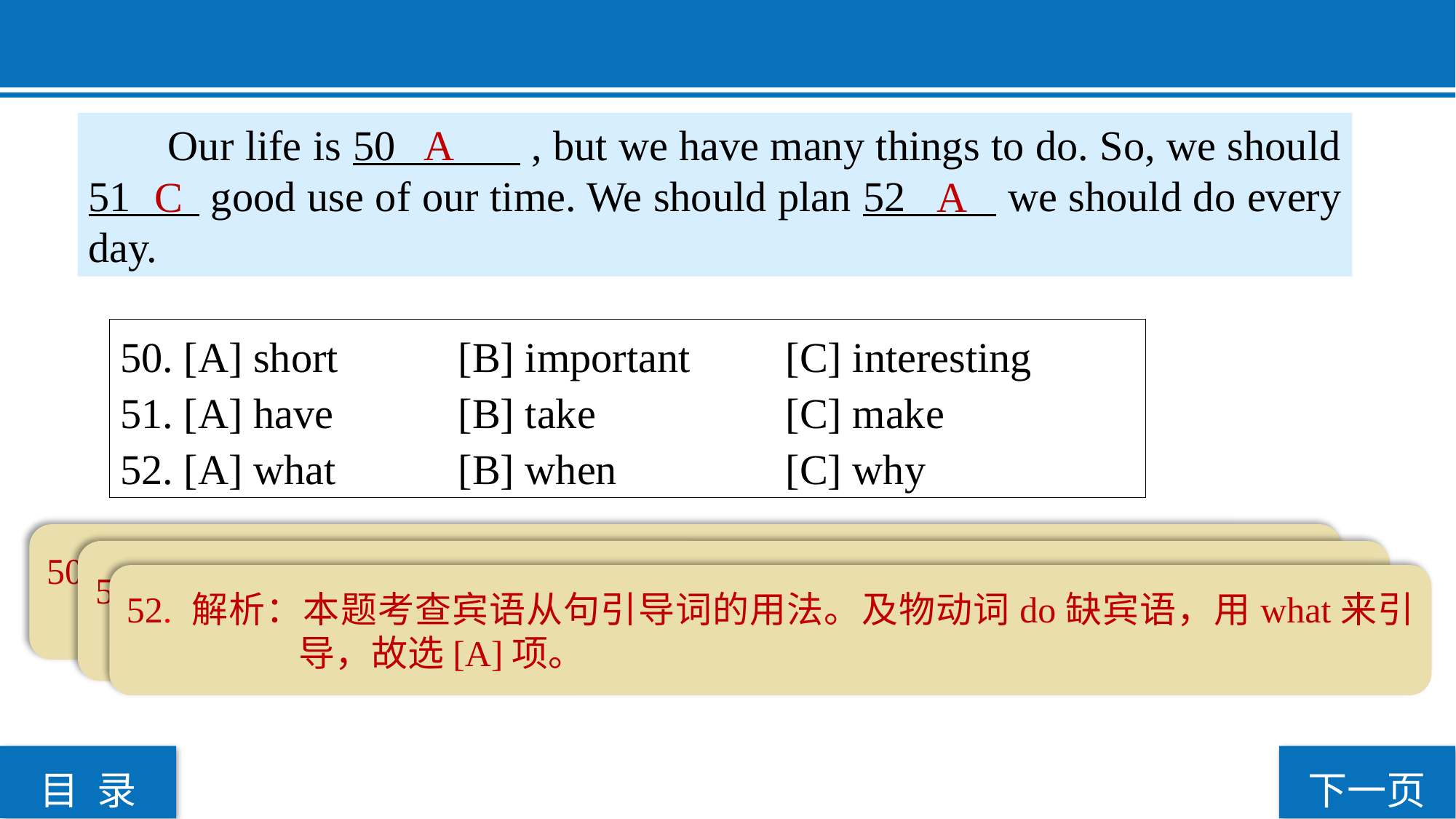

A
       Our life is 50            , but we have many things to do. So, we should 51       good use of our time. We should plan 52         we should do every day.
C
 A
50. [A] short 	 [B] important 	 [C] interesting
51. [A] have		 [B] take 		 [C] make
52. [A] what 	 [B] when		 [C] why
50 解析：本题考查形容词的词义。根据上下文，“生命是短暂的，但是有许多事情要做”，选[A]项。
51. 解析：本题考查固定词组。make good use of意思为“好好利用”，故选[C]项。
52. 解析：本题考查宾语从句引导词的用法。及物动词do缺宾语，用what来引导，故选[A]项。